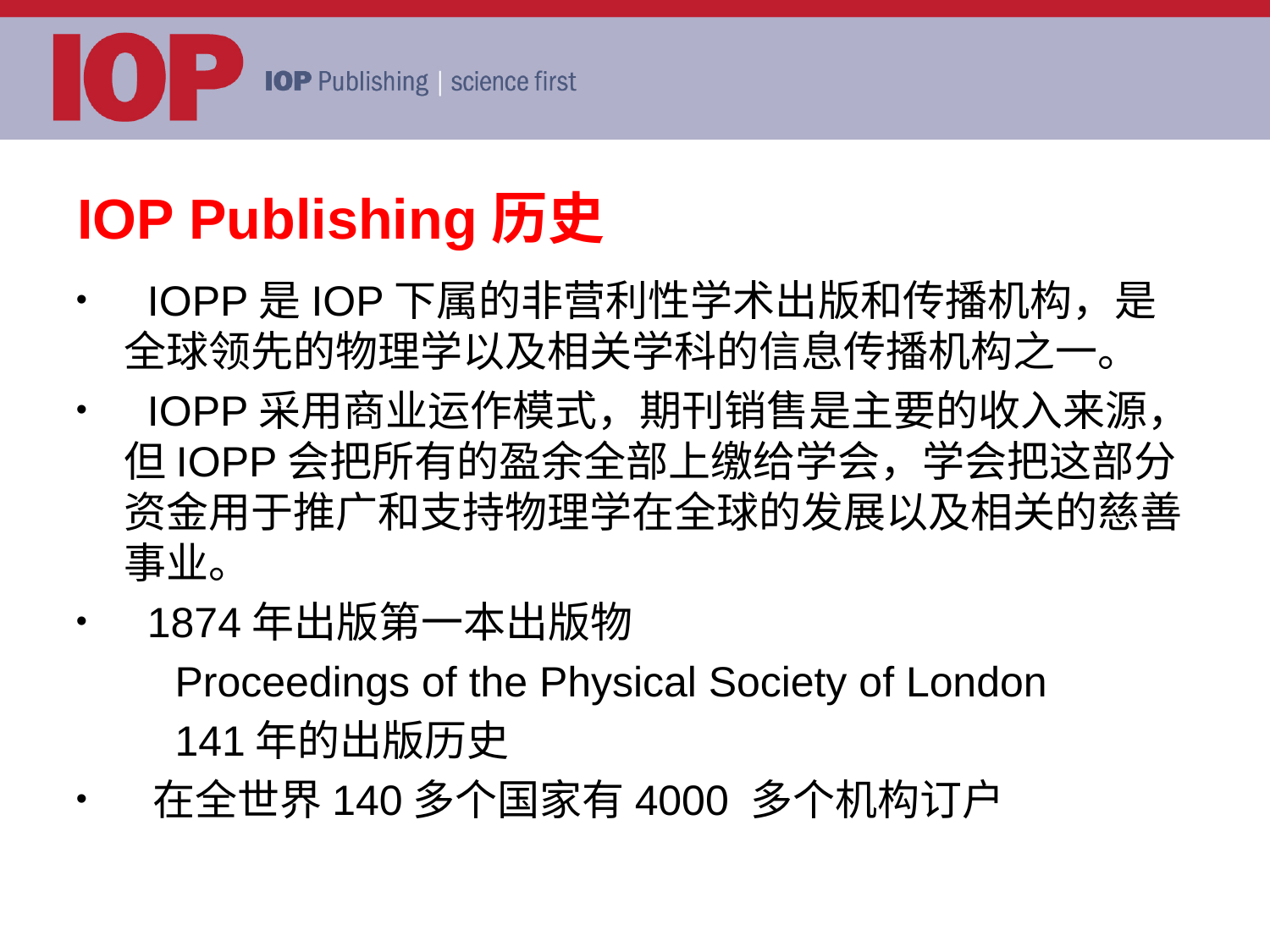

IOP Publishing历史
  IOPP是IOP下属的非营利性学术出版和传播机构，是全球领先的物理学以及相关学科的信息传播机构之一。
  IOPP采用商业运作模式，期刊销售是主要的收入来源，但IOPP会把所有的盈余全部上缴给学会，学会把这部分资金用于推广和支持物理学在全球的发展以及相关的慈善事业。
  1874年出版第一本出版物
   Proceedings of the Physical Society of London
   141年的出版历史
  在全世界140多个国家有4000 多个机构订户